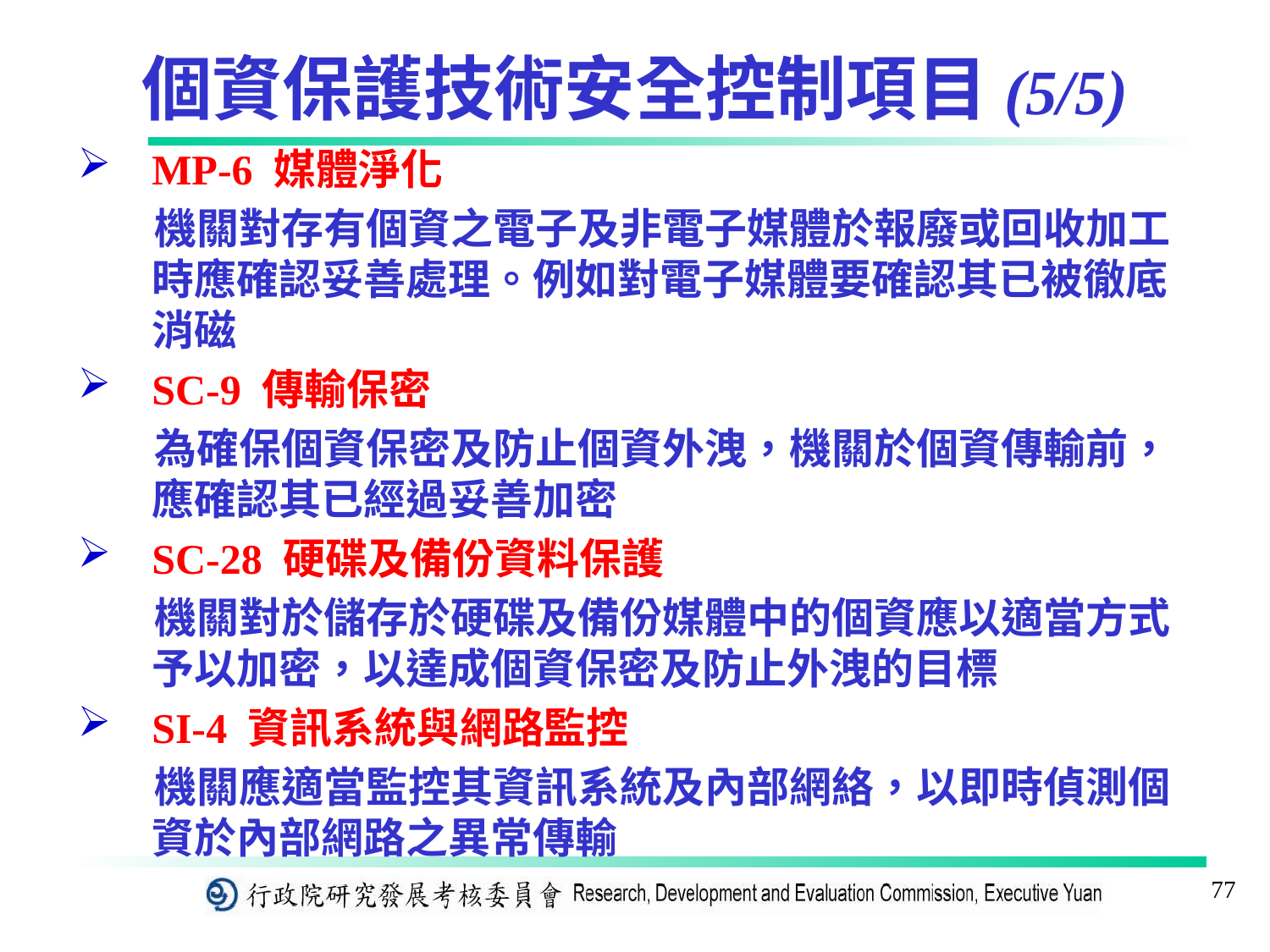

個資保護技術安全控制項目(5/5)
MP-6 媒體淨化
       機關對存有個資之電子及非電子媒體於報廢或回收加工時應確認妥善處理。例如對電子媒體要確認其已被徹底消磁
SC-9 傳輸保密
       為確保個資保密及防止個資外洩，機關於個資傳輸前，應確認其已經過妥善加密
SC-28 硬碟及備份資料保護
       機關對於儲存於硬碟及備份媒體中的個資應以適當方式予以加密，以達成個資保密及防止外洩的目標
SI-4 資訊系統與網路監控
       機關應適當監控其資訊系統及內部網絡，以即時偵測個資於內部網路之異常傳輸
77